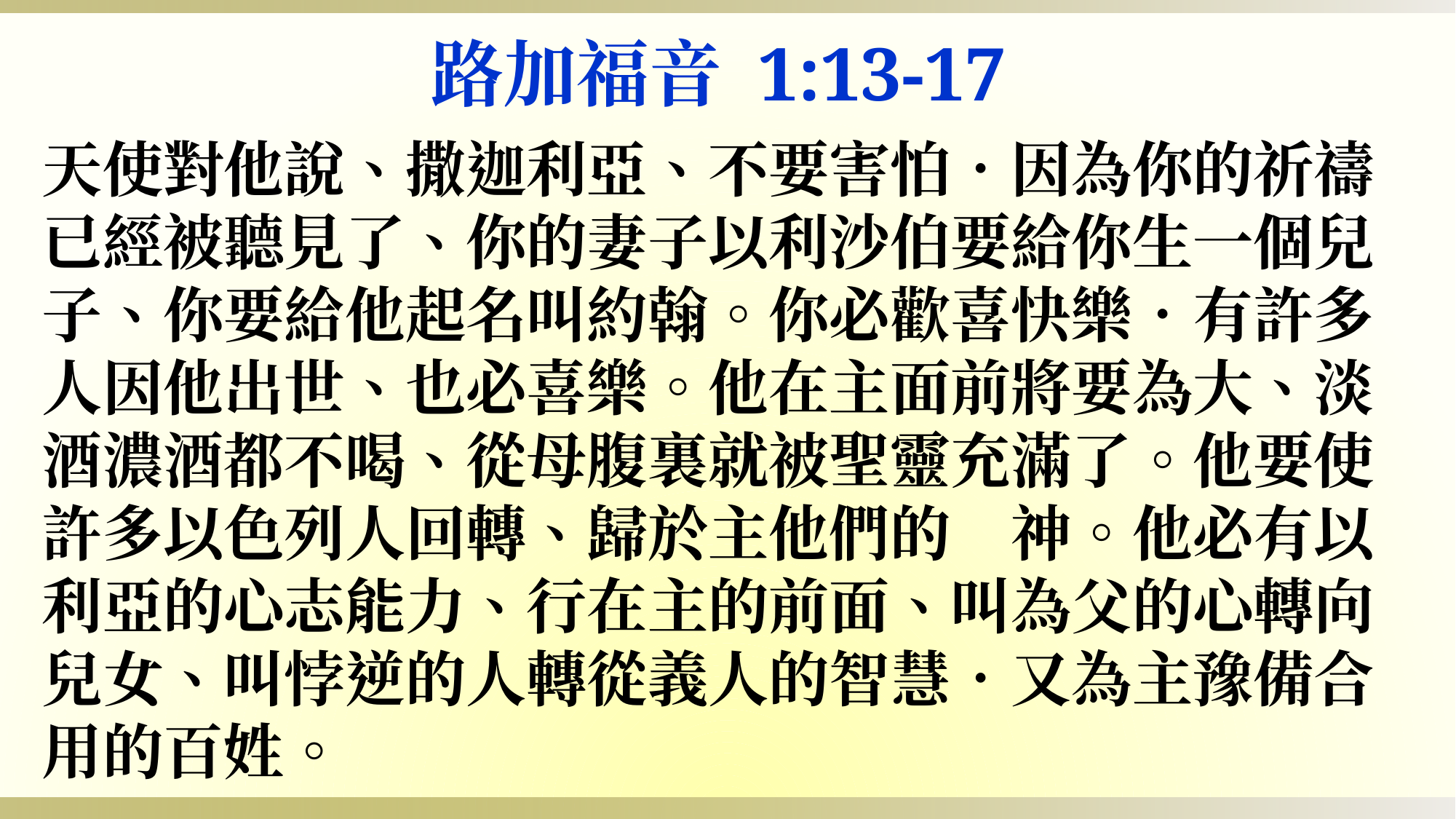

路加福音 1:13-17
天使對他說、撒迦利亞、不要害怕．因為你的祈禱已經被聽見了、你的妻子以利沙伯要給你生一個兒子、你要給他起名叫約翰。你必歡喜快樂．有許多人因他出世、也必喜樂。他在主面前將要為大、淡酒濃酒都不喝、從母腹裏就被聖靈充滿了。他要使許多以色列人回轉、歸於主他們的　神。他必有以利亞的心志能力、行在主的前面、叫為父的心轉向兒女、叫悖逆的人轉從義人的智慧．又為主豫備合用的百姓。